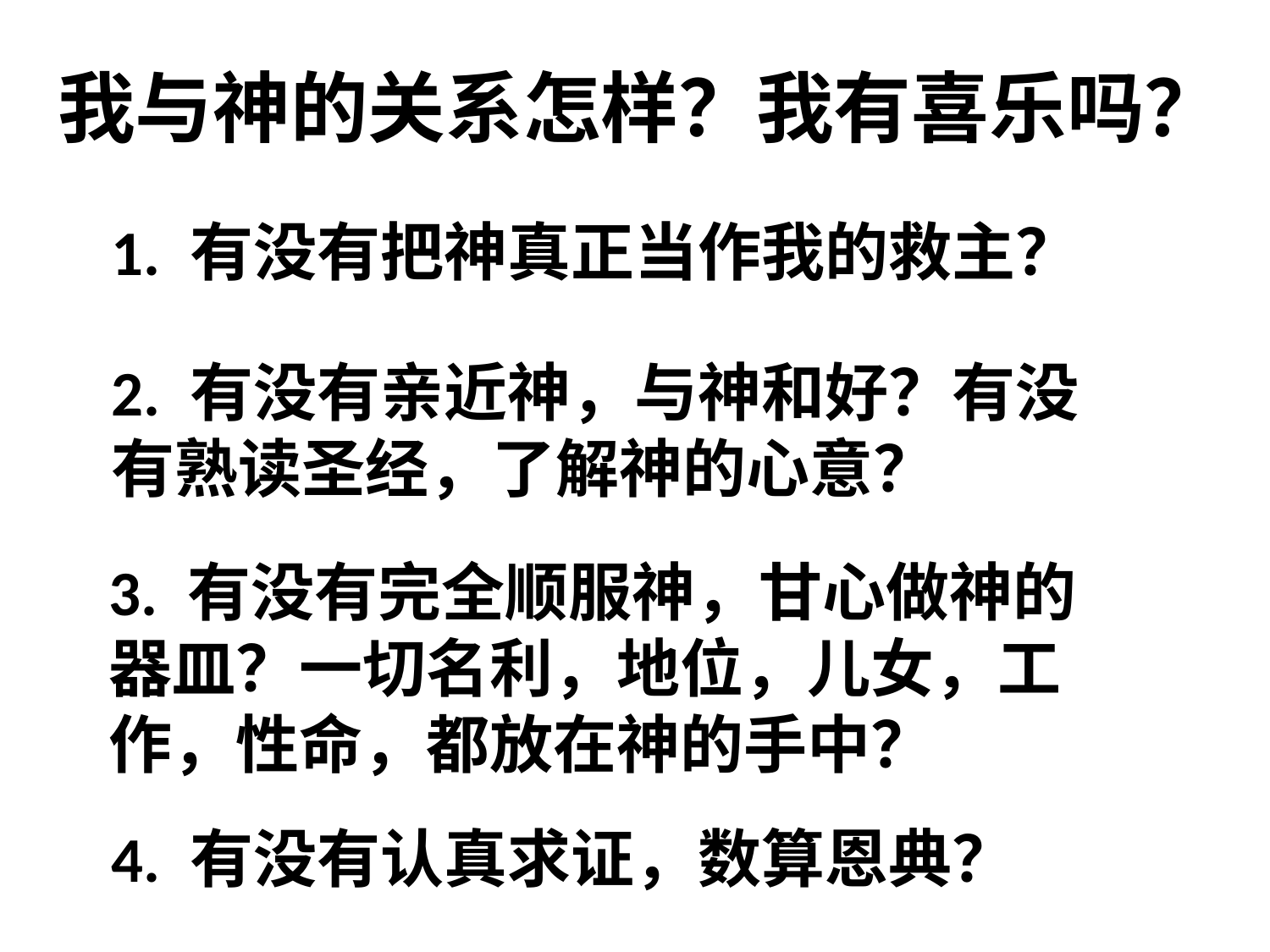

# 我与神的关系怎样？我有喜乐吗？
1. 有没有把神真正当作我的救主？
2. 有没有亲近神，与神和好？有没有熟读圣经，了解神的心意？
3. 有没有完全顺服神，甘心做神的器皿？一切名利，地位，儿女，工作，性命，都放在神的手中？
4. 有没有认真求证，数算恩典？